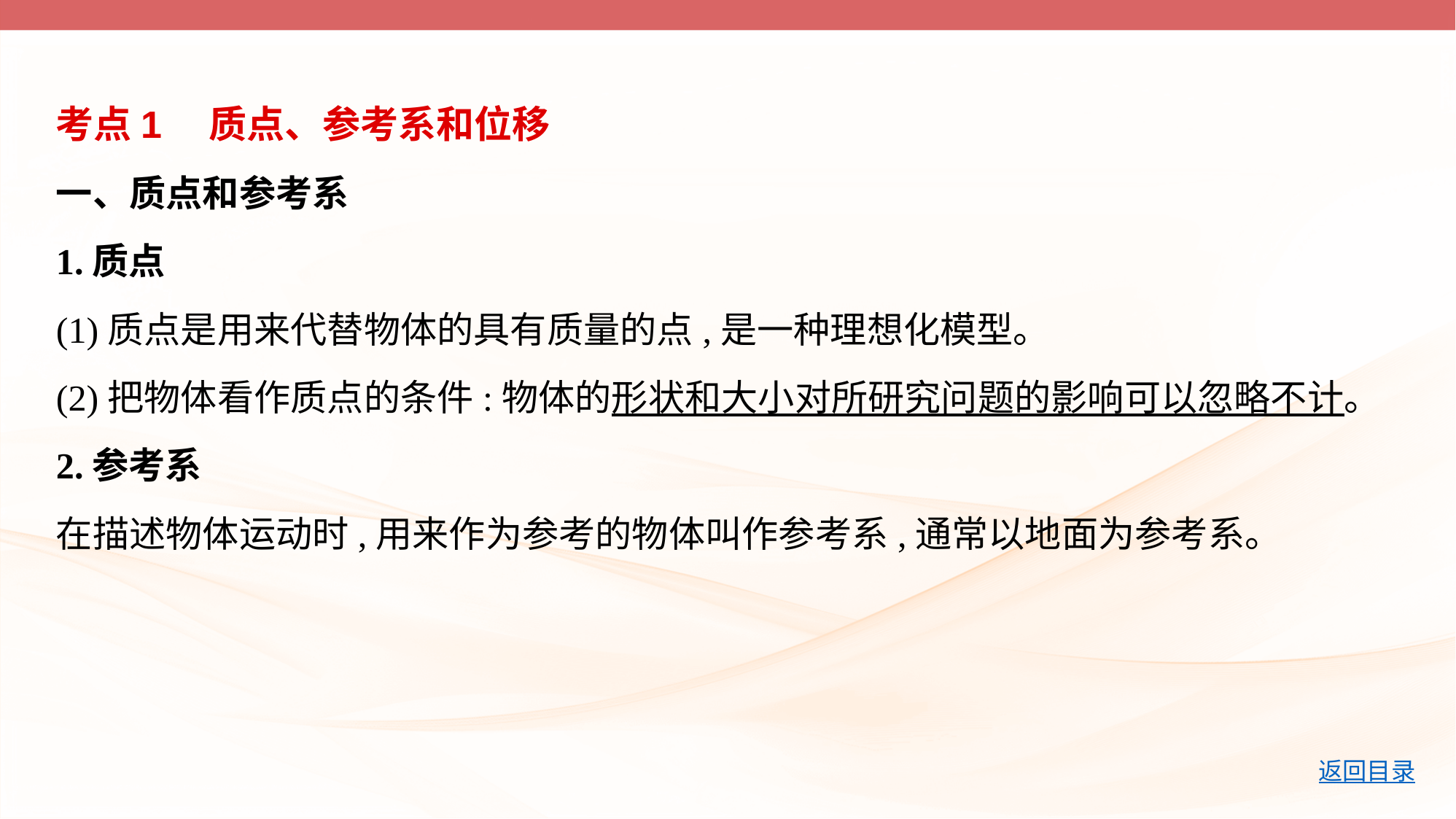

考点1　质点、参考系和位移
一、质点和参考系
1.质点
(1)质点是用来代替物体的具有质量的点,是一种理想化模型。
(2)把物体看作质点的条件:物体的形状和大小对所研究问题的影响可以忽略不计。
2.参考系
在描述物体运动时,用来作为参考的物体叫作参考系,通常以地面为参考系。